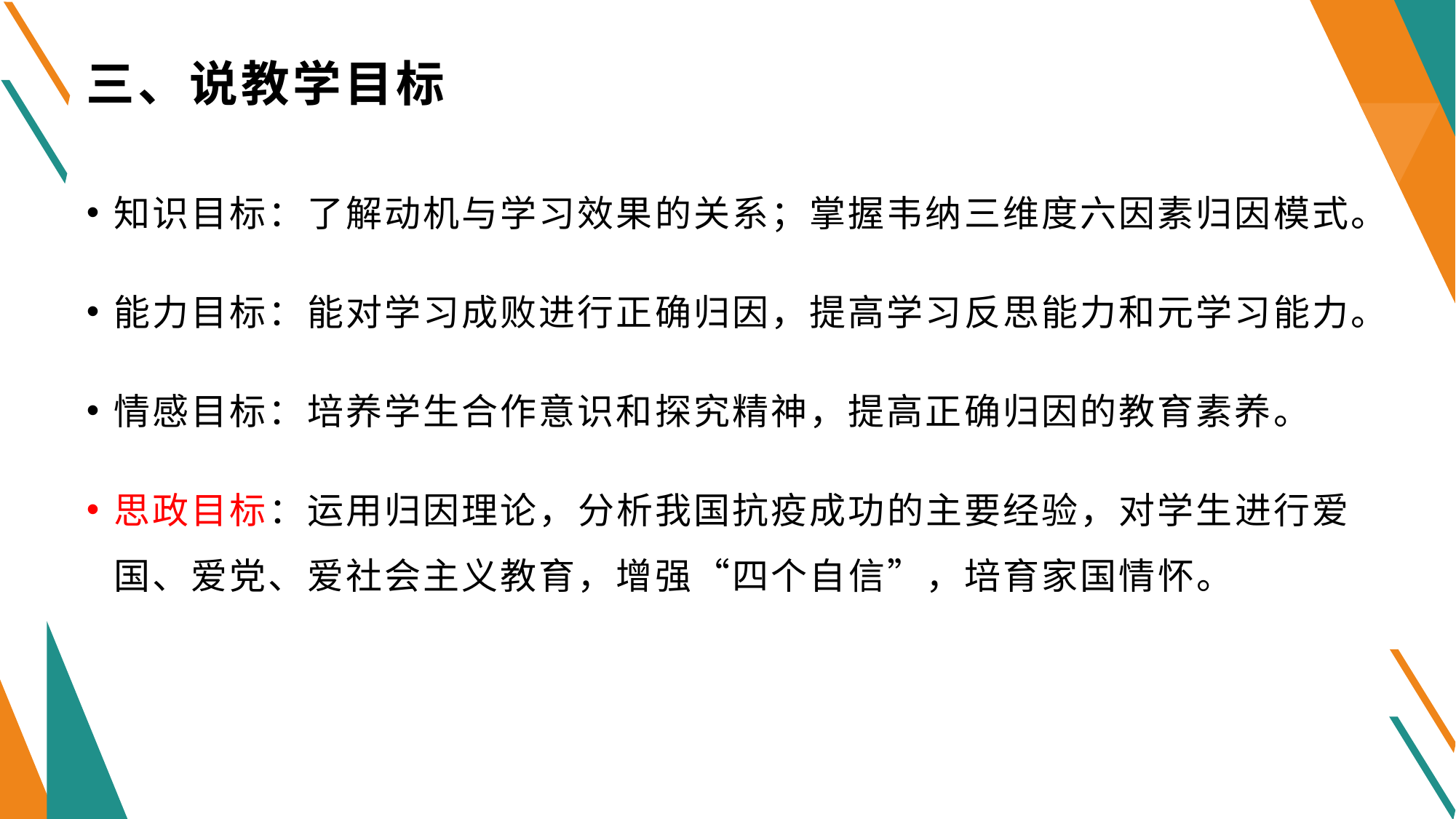

# 三、说教学目标
知识目标：了解动机与学习效果的关系；掌握韦纳三维度六因素归因模式。
能力目标：能对学习成败进行正确归因，提高学习反思能力和元学习能力。
情感目标：培养学生合作意识和探究精神，提高正确归因的教育素养。
思政目标：运用归因理论，分析我国抗疫成功的主要经验，对学生进行爱国、爱党、爱社会主义教育，增强“四个自信”，培育家国情怀。